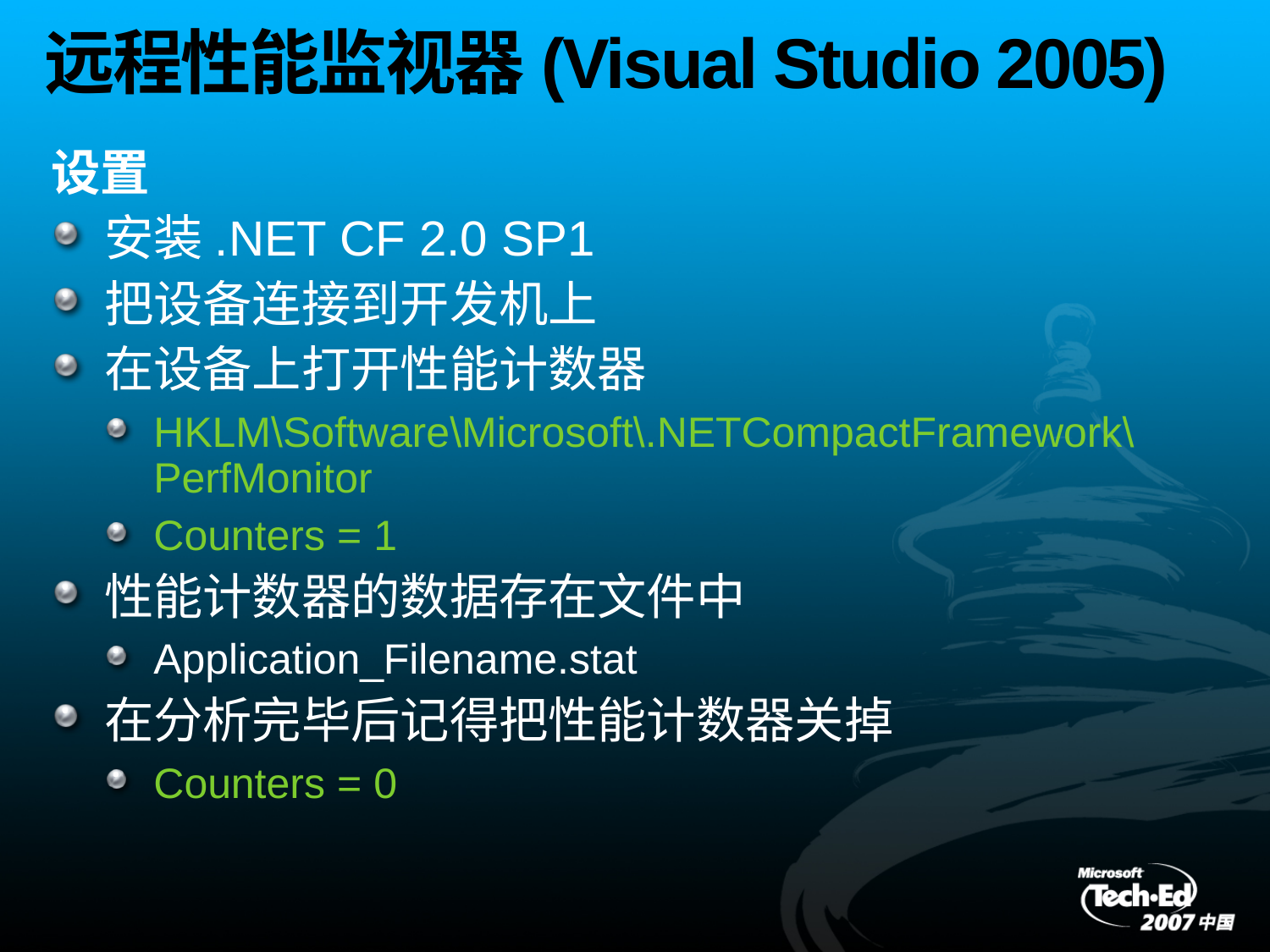

# 远程性能监视器(Visual Studio 2005)
设置
安装.NET CF 2.0 SP1
把设备连接到开发机上
在设备上打开性能计数器
HKLM\Software\Microsoft\.NETCompactFramework\
PerfMonitor
Counters = 1
性能计数器的数据存在文件中
Application_Filename.stat
在分析完毕后记得把性能计数器关掉
Counters = 0